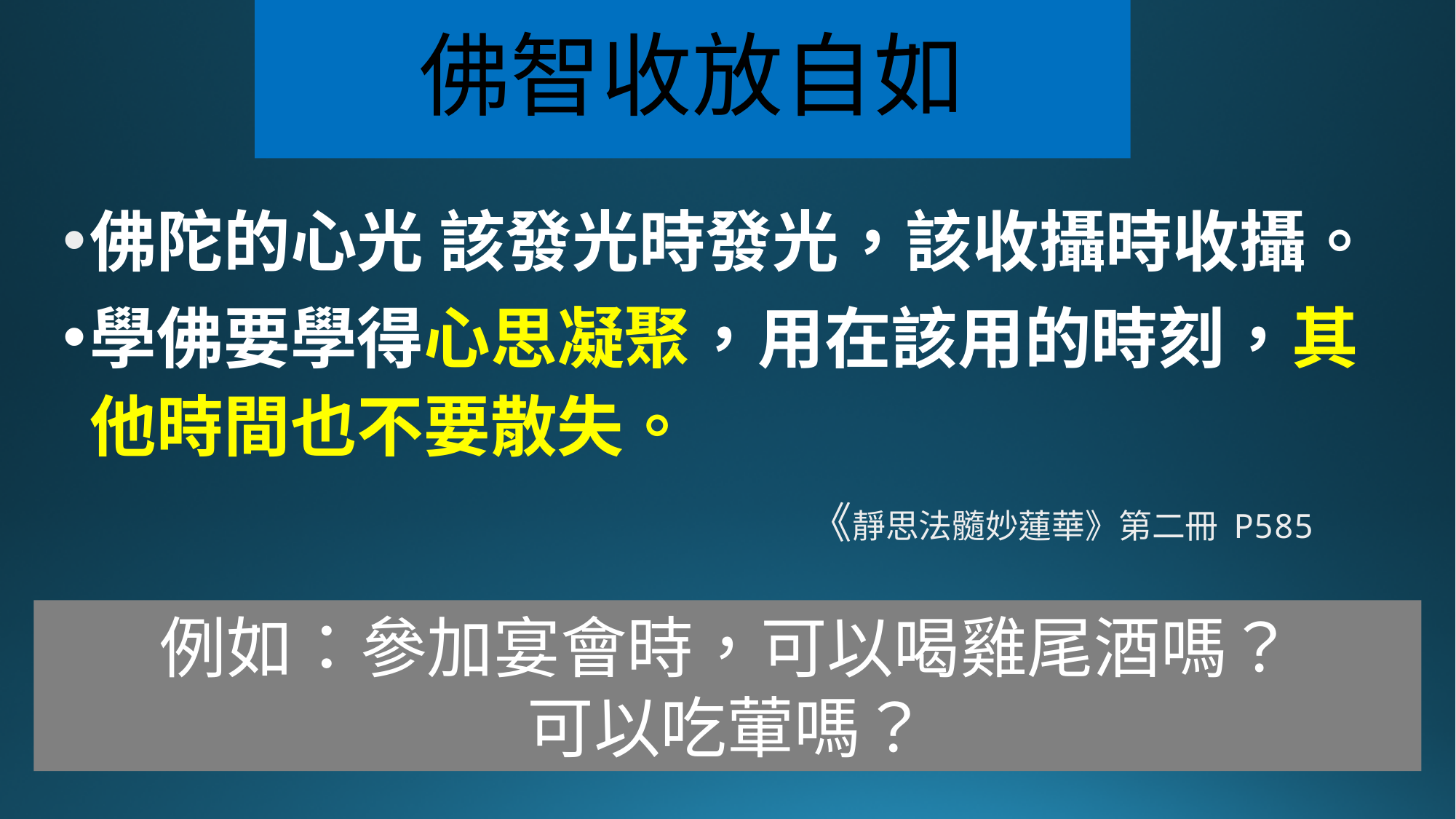

# 佛智收放自如
佛陀的心光 該發光時發光，該收攝時收攝。
學佛要學得心思凝聚，用在該用的時刻，其他時間也不要散失。

《靜思法髓妙蓮華》第二冊 P585
例如：參加宴會時，可以喝雞尾酒嗎？
可以吃葷嗎？